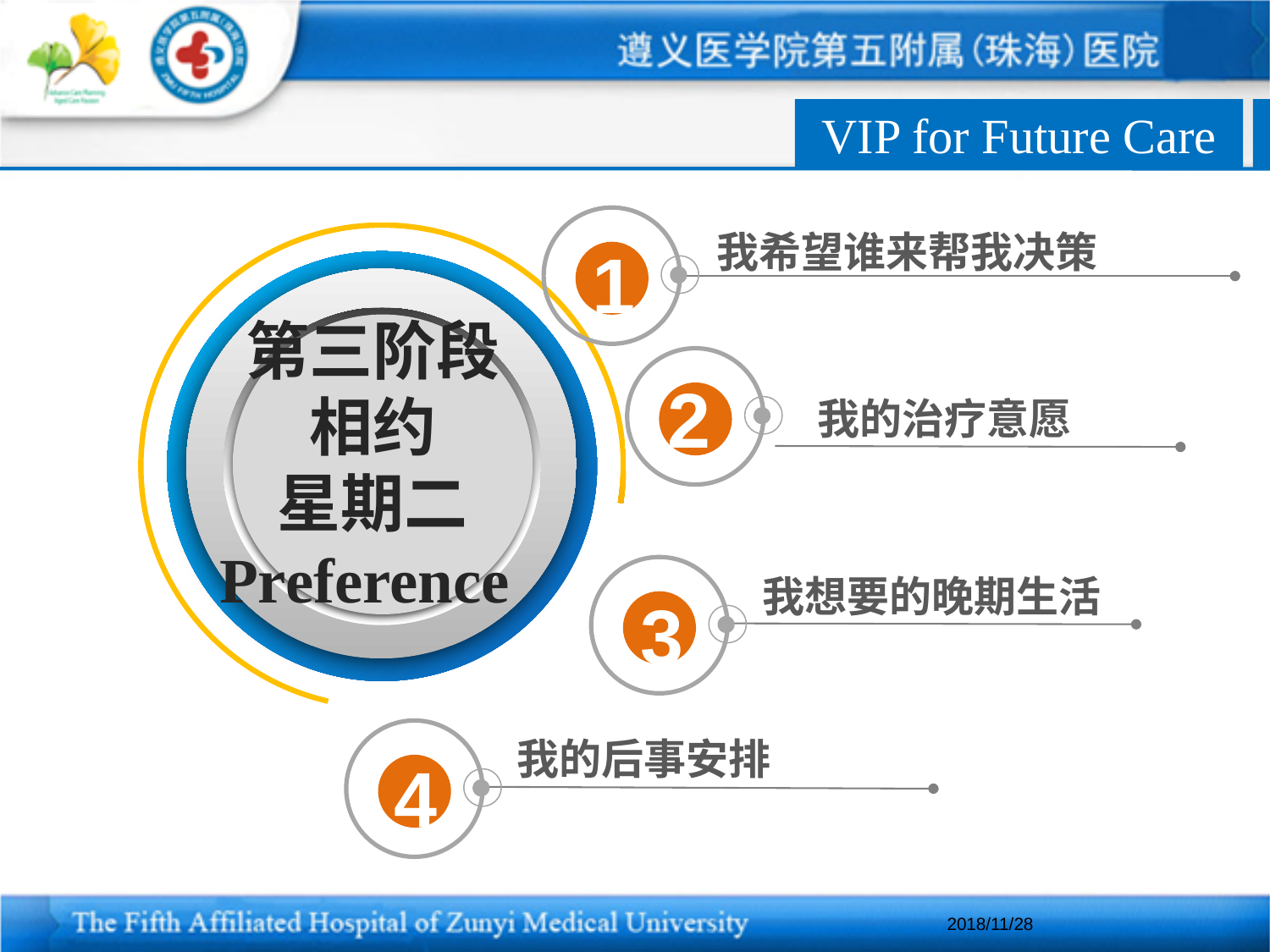

VIP for Future Care

1

我希望谁来帮我决策

第三阶段
相约
星期二 Preference

2

我的治疗意愿
3

我想要的晚期生活
4

 我的后事安排
2018/11/28